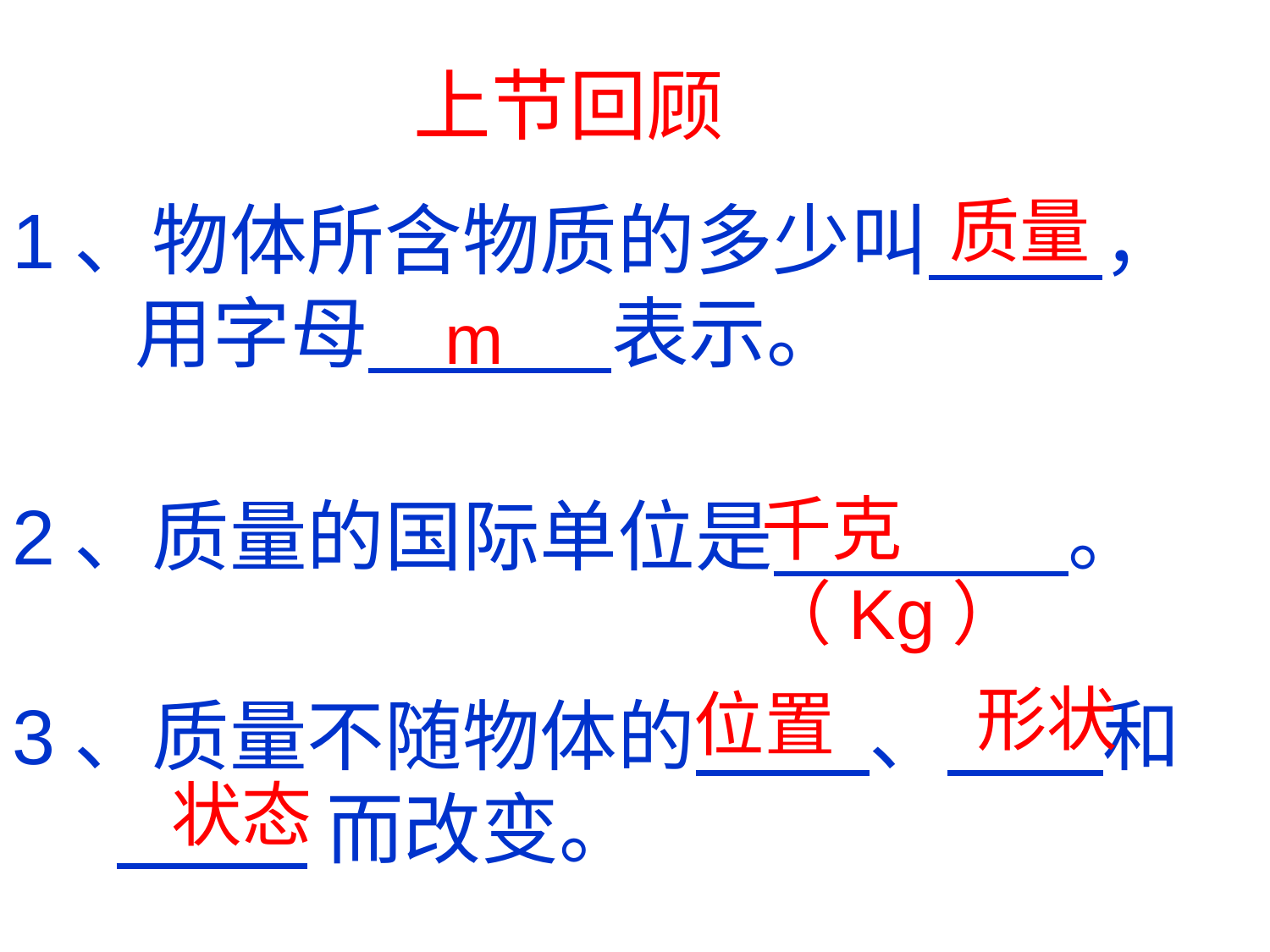

上节回顾
质量
1、物体所含物质的多少叫          ，
      用字母              表示。
m
千克（Kg）
2、质量的国际单位是                 。
形状
位置
3、质量不随物体的          、         和
                 而改变。
状态